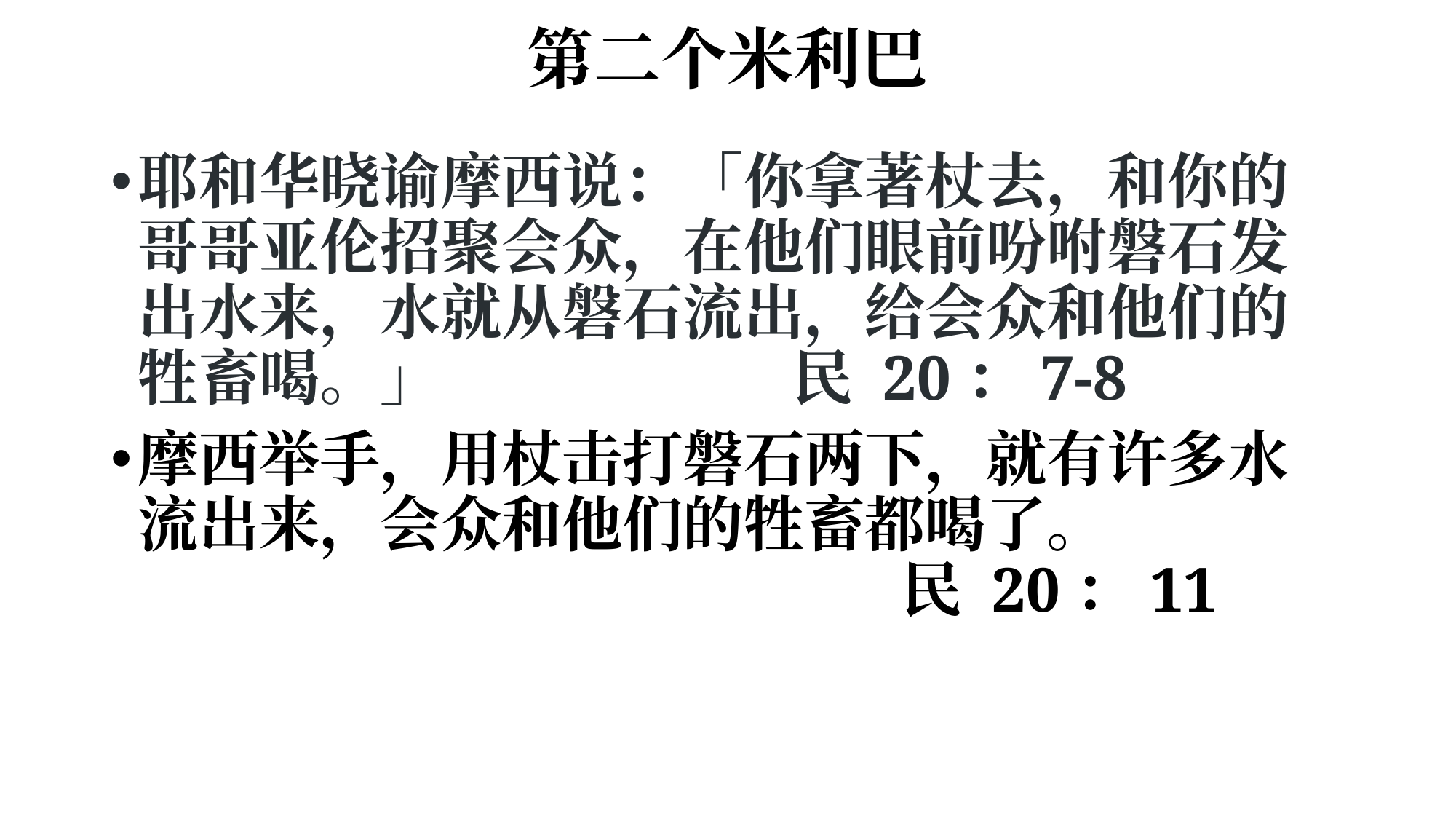

# 第二个米利巴
耶和华晓谕摩西说：「你拿著杖去，和你的哥哥亚伦招聚会众，在他们眼前吩咐磐石发出水来，水就从磐石流出，给会众和他们的牲畜喝。」 				民 20：7-8
摩西举手，用杖击打磐石两下，就有许多水流出来，会众和他们的牲畜都喝了。 									民 20：11